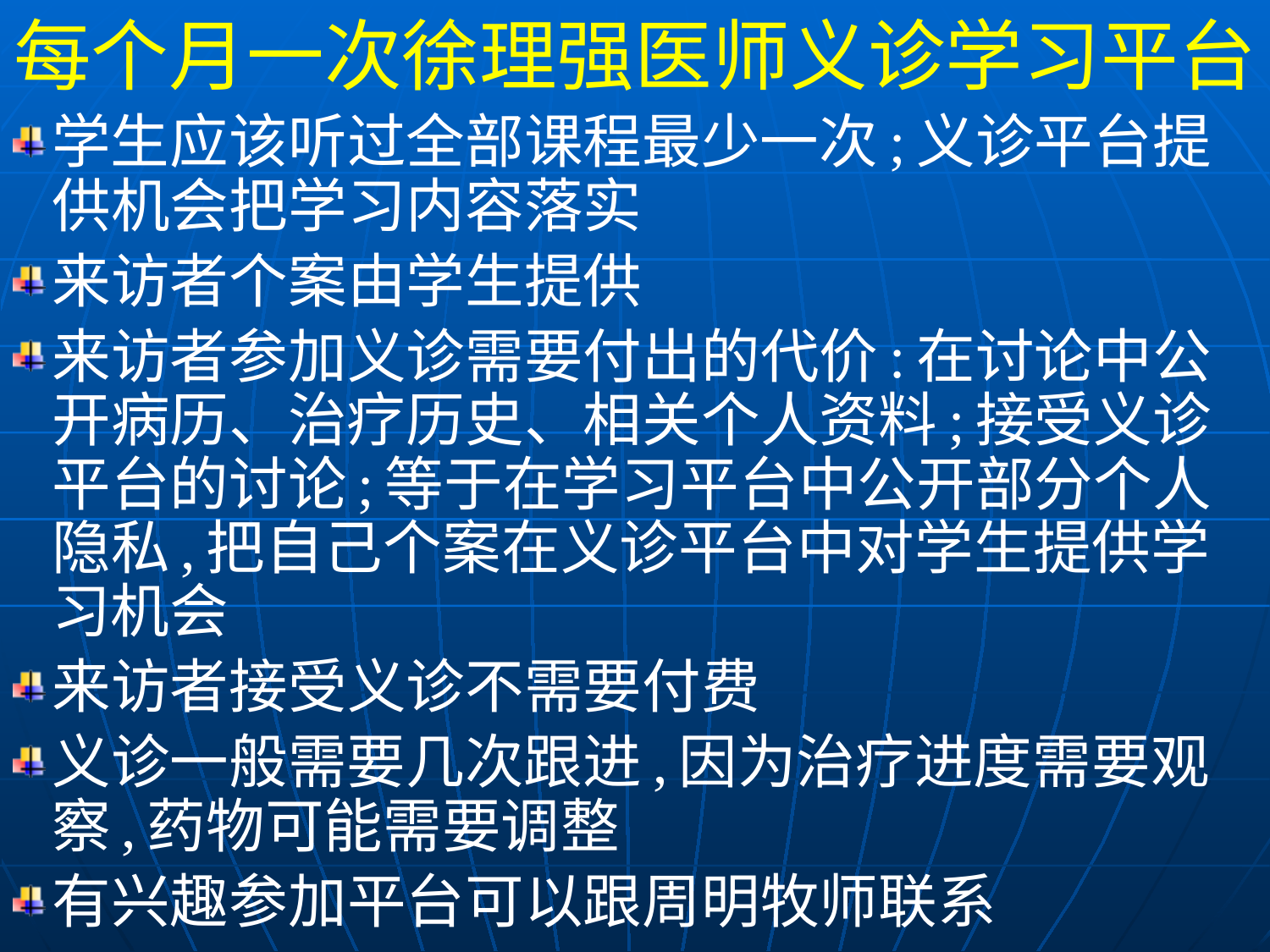

每个月一次徐理强医师义诊学习平台
学生应该听过全部课程最少一次;义诊平台提供机会把学习内容落实
来访者个案由学生提供
来访者参加义诊需要付出的代价:在讨论中公开病历、治疗历史、相关个人资料;接受义诊平台的讨论;等于在学习平台中公开部分个人隐私,把自己个案在义诊平台中对学生提供学习机会
来访者接受义诊不需要付费
义诊一般需要几次跟进,因为治疗进度需要观察,药物可能需要调整
有兴趣参加平台可以跟周明牧师联系